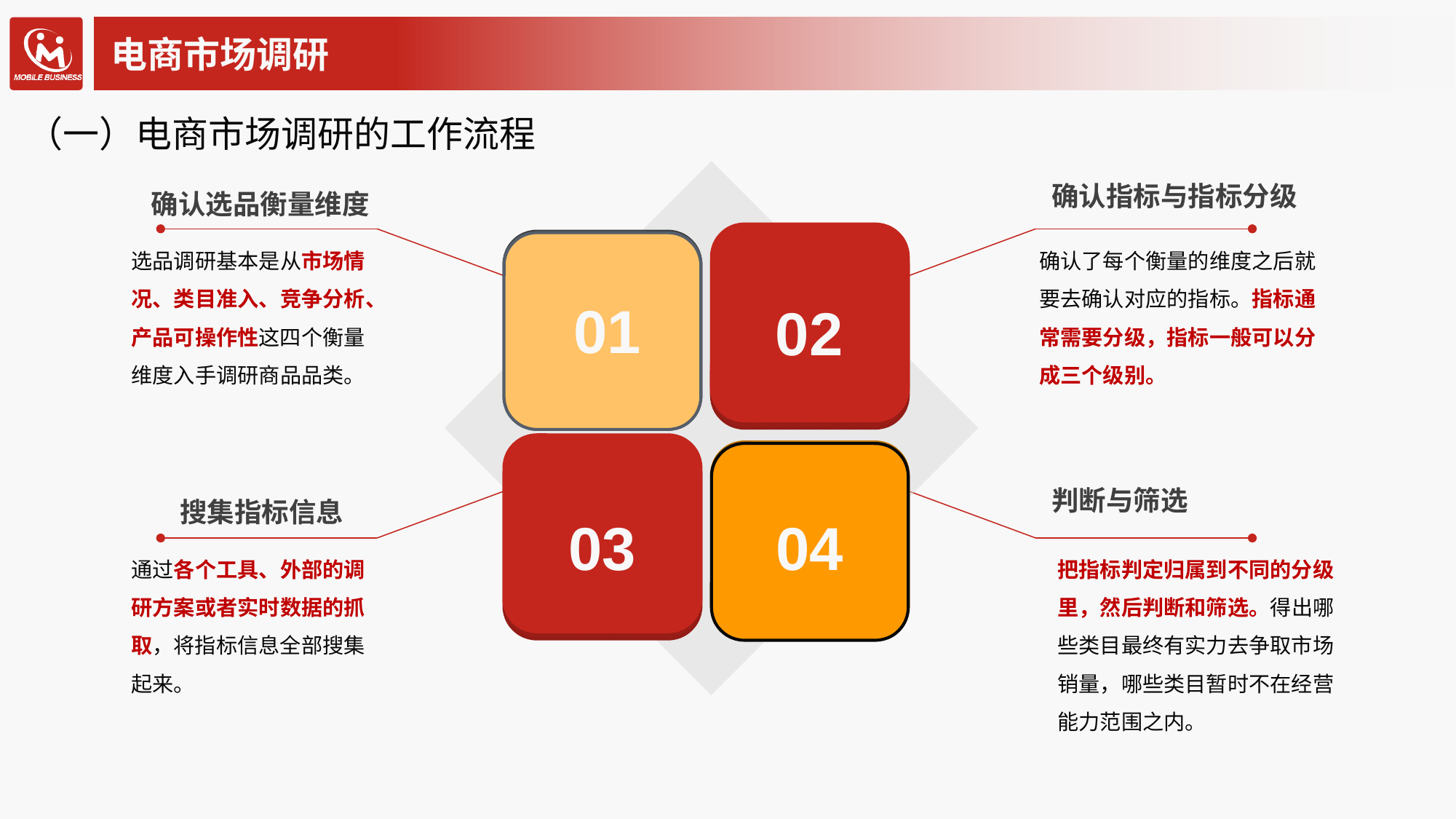

# 电商市场调研
（一）电商市场调研的工作流程

确认指标与指标分级
确认选品衡量维度

02
选品调研基本是从市场情况、类目准入、竞争分析、产品可操作性这四个衡量维度入手调研商品品类。
确认了每个衡量的维度之后就要去确认对应的指标。指标通常需要分级，指标一般可以分成三个级别。

01

03

04
  判断与筛选
搜集指标信息
通过各个工具、外部的调研方案或者实时数据的抓取，将指标信息全部搜集起来。
把指标判定归属到不同的分级里，然后判断和筛选。得出哪些类目最终有实力去争取市场销量，哪些类目暂时不在经营能力范围之内。